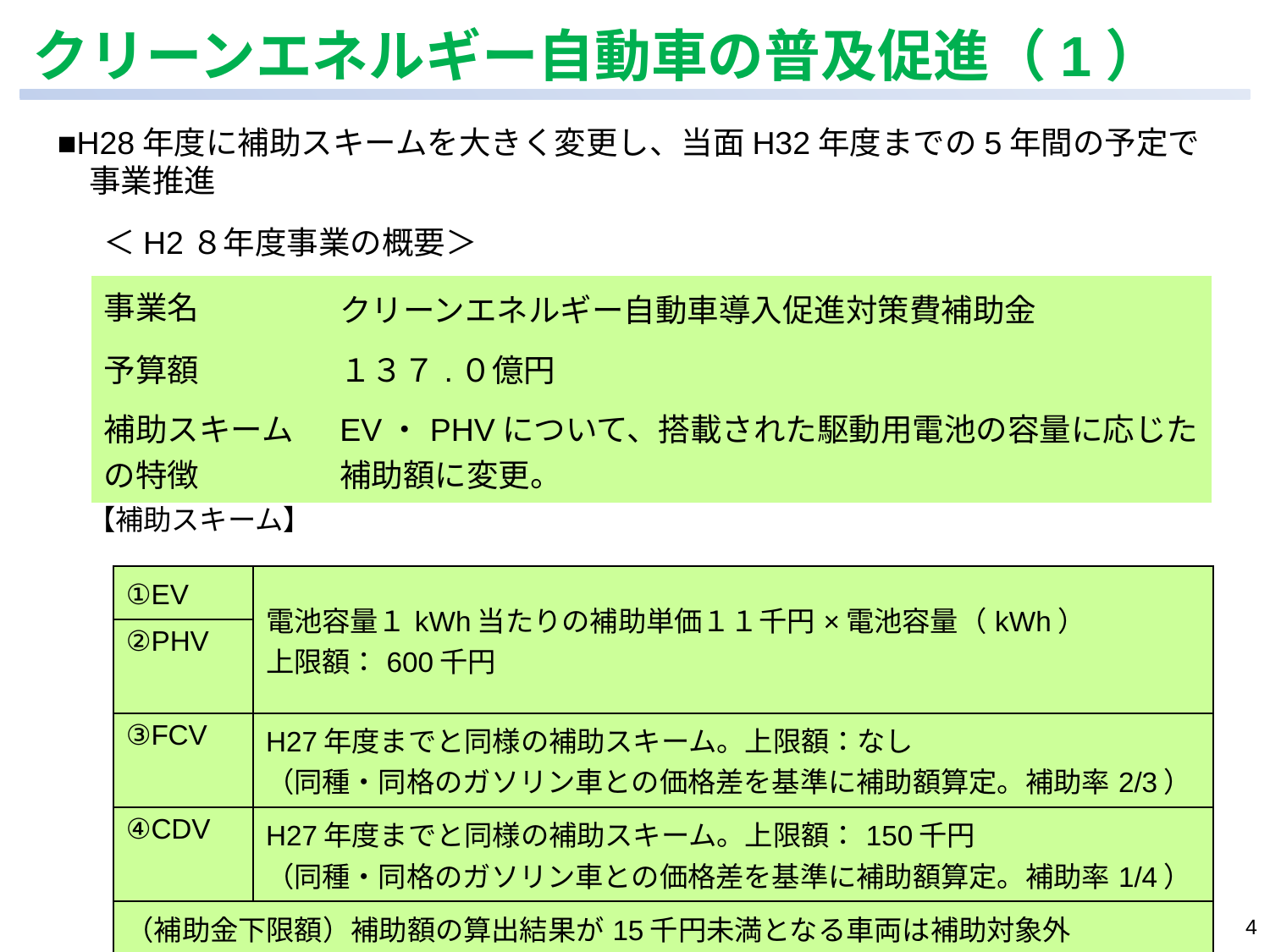

# クリーンエネルギー自動車の普及促進（1）
■H28年度に補助スキームを大きく変更し、当面H32年度までの5年間の予定で
　事業推進

＜H2８年度事業の概要＞

| 事業名 | クリーンエネルギー自動車導入促進対策費補助金 |
| --- | --- |
| 予算額 | １３７.０億円 |
| 補助スキームの特徴 | EV・PHVについて、搭載された駆動用電池の容量に応じた補助額に変更。 |
【補助スキーム】

| ①EV | 電池容量１kWh当たりの補助単価１１千円×電池容量（kWh） 上限額：600千円 |
| --- | --- |
| ②PHV |  |
| ③FCV | H27年度までと同様の補助スキーム。上限額：なし （同種・同格のガソリン車との価格差を基準に補助額算定。補助率2/3） |
| ④CDV | H27年度までと同様の補助スキーム。上限額：150千円 （同種・同格のガソリン車との価格差を基準に補助額算定。補助率1/4） |
| （補助金下限額）補助額の算出結果が15千円未満となる車両は補助対象外 |  |
4